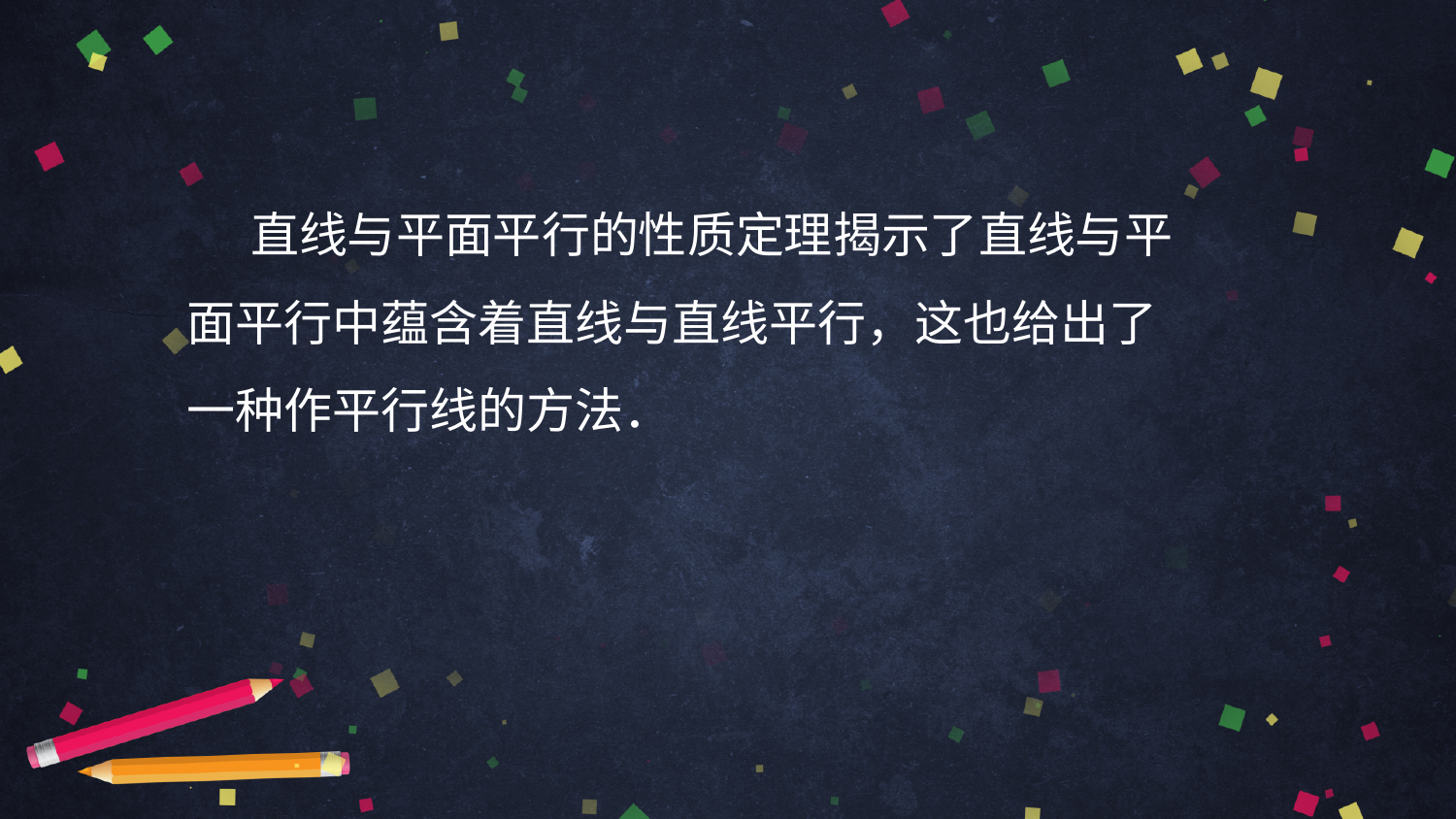

直线与平面平行的性质定理揭示了直线与平面平行中蕴含着直线与直线平行，这也给出了一种作平行线的方法．